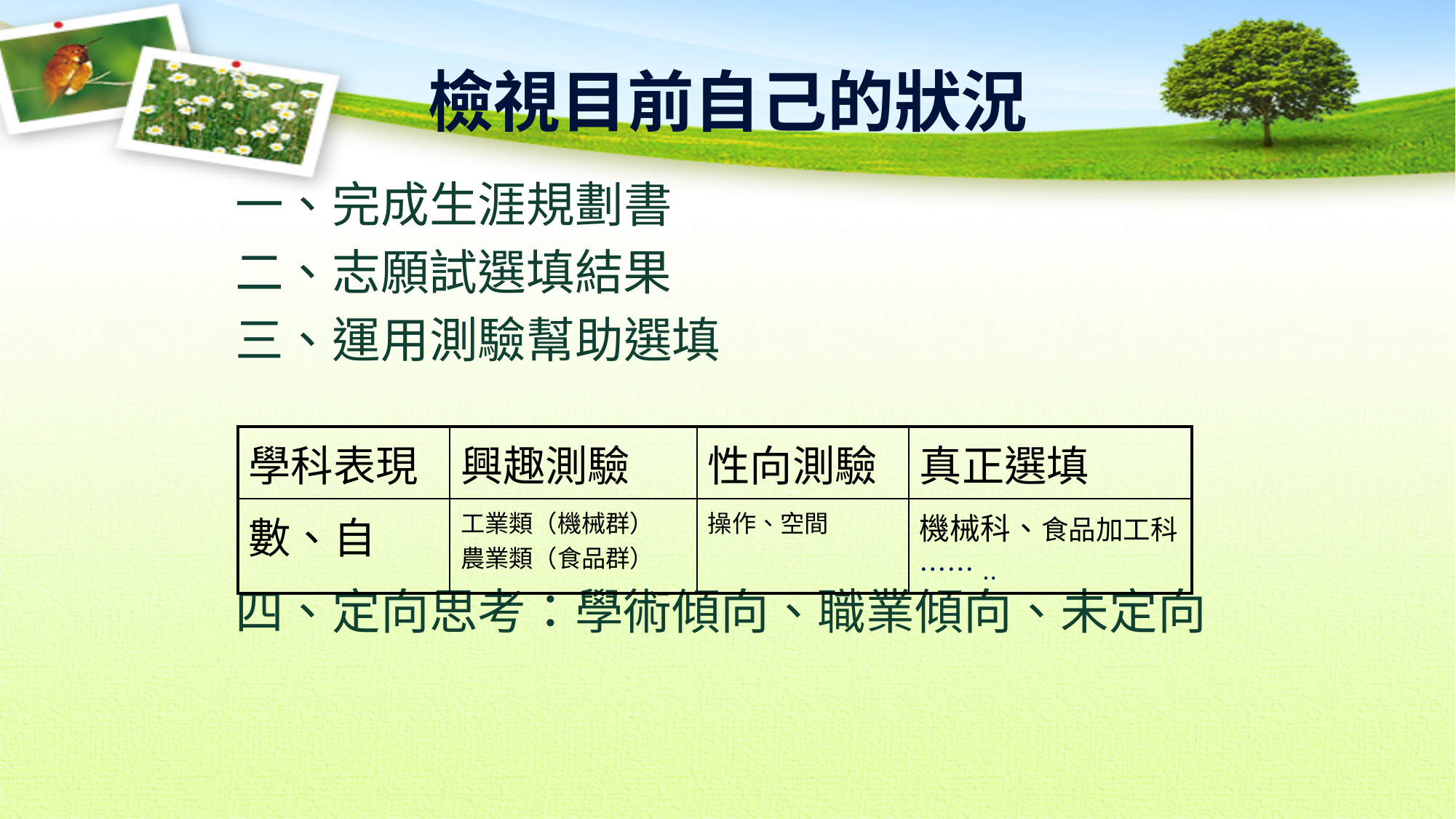

# 檢視目前自己的狀況
一、完成生涯規劃書
二、志願試選填結果
三、運用測驗幫助選填

四、定向思考：學術傾向、職業傾向、未定向

| 學科表現 | 興趣測驗 | 性向測驗 | 真正選填 |
| --- | --- | --- | --- |
| 數、自 | 工業類（機械群） 農業類（食品群） | 操作、空間 | 機械科、食品加工科…….. |